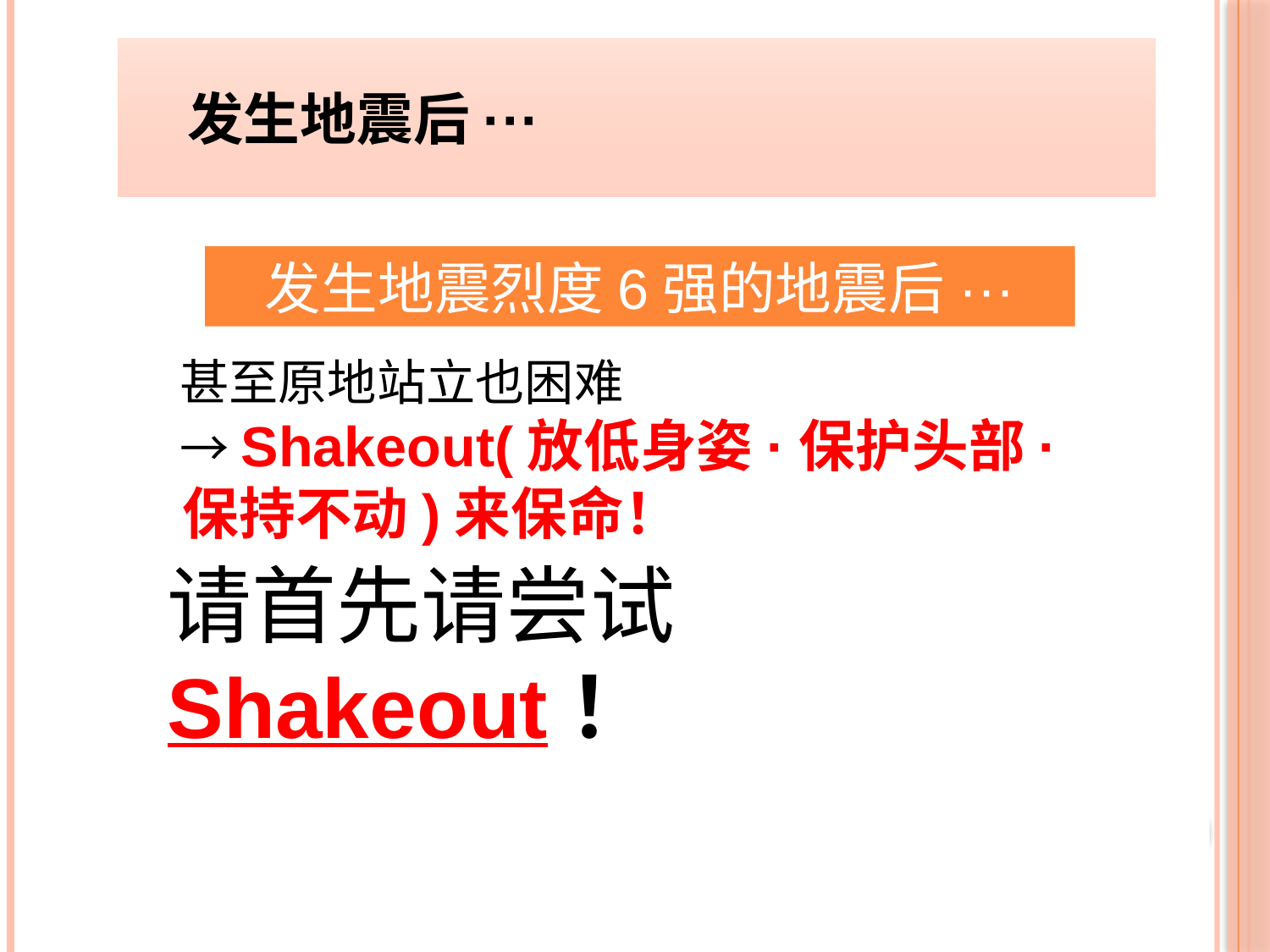

# 发生地震后···
发生地震烈度6强的地震后···
　甚至原地站立也困难
　→Shakeout(放低身姿·保护头部·
   保持不动)来保命！
请首先请尝试Shakeout！